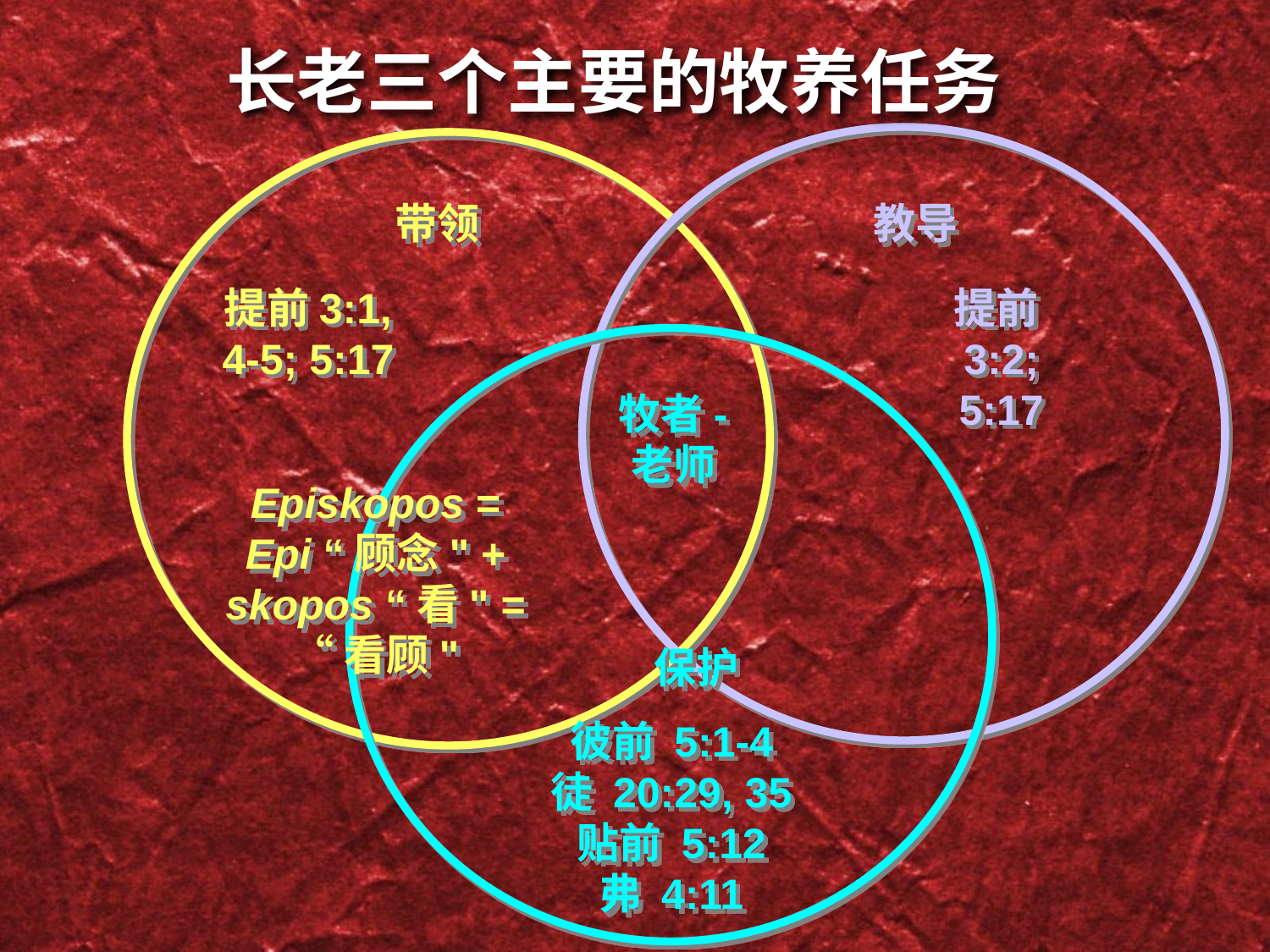

长老三个主要的牧养任务

带领
教导
提前3:1, 4-5; 5:17
提前3:2; 5:17

牧者-
老师
Episkopos =
Epi “顾念" +
skopos “看" =
“看顾"
保护
彼前 5:1-4
徒 20:29, 35
贴前 5:12
弗 4:11